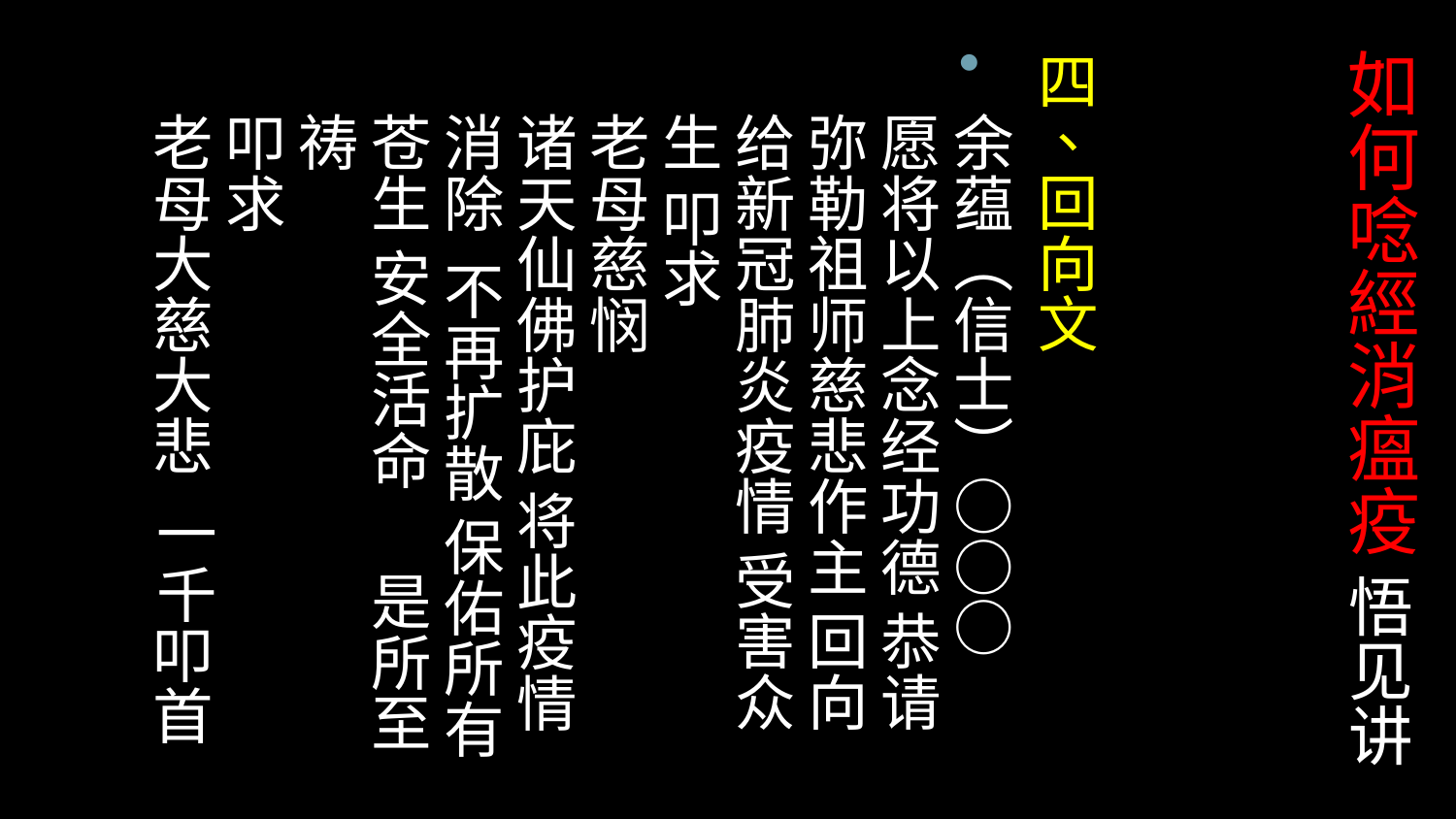

# 如何唸經消瘟疫 悟见讲
四、回向文
余蕴（信士）○○○
愿将以上念经功德 恭请
弥勒祖师慈悲作主 回向给新冠肺炎疫情 受害众生 叩求
老母慈悯
诸天仙佛护庇 将此疫情消除  不再扩散 保佑所有苍生 安全活命      是所至祷
叩求
老母大慈大悲  一千叩首